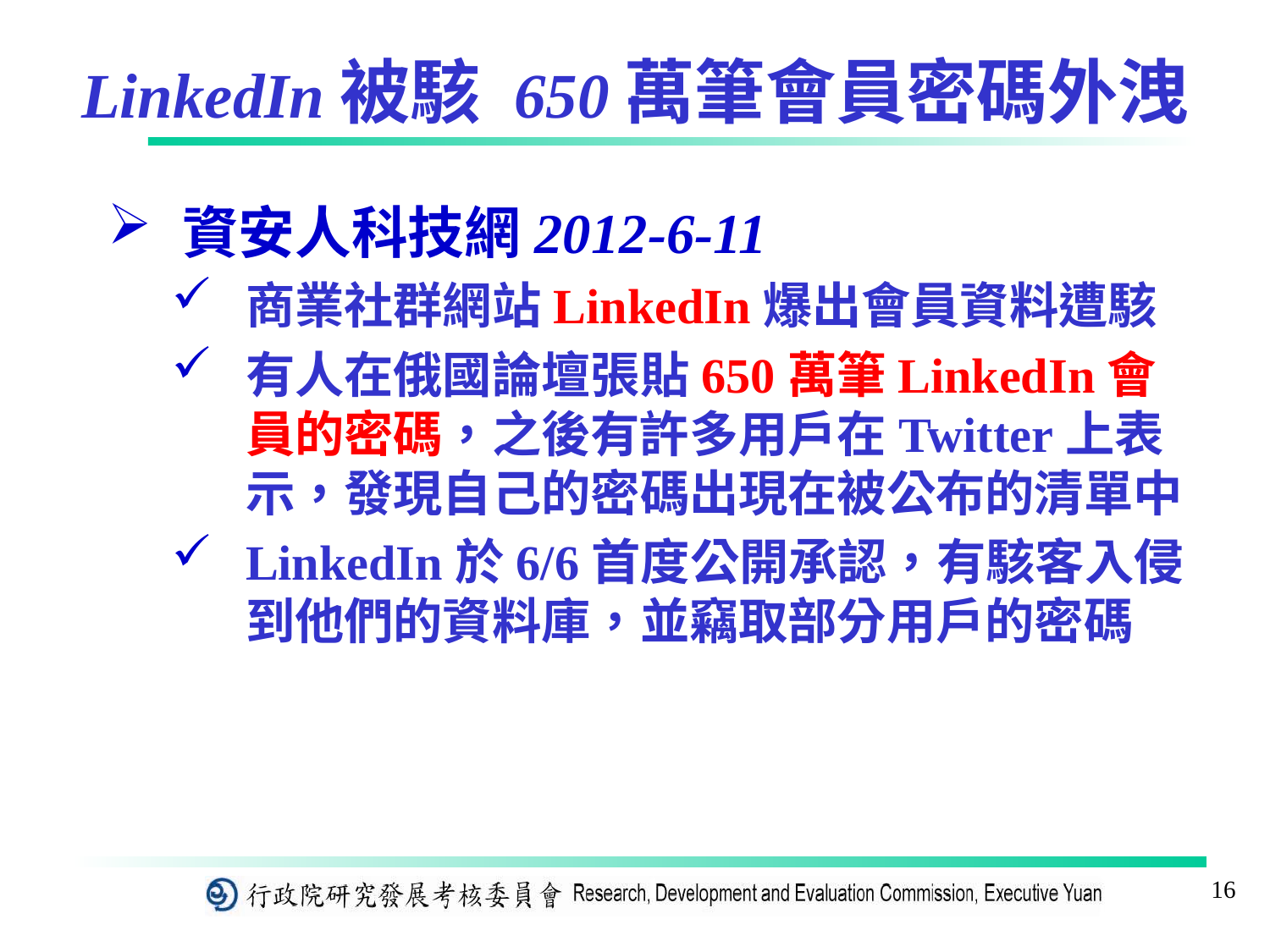

# LinkedIn被駭 650萬筆會員密碼外洩
資安人科技網2012-6-11
商業社群網站LinkedIn爆出會員資料遭駭
有人在俄國論壇張貼650萬筆LinkedIn會員的密碼，之後有許多用戶在Twitter上表示，發現自己的密碼出現在被公布的清單中
LinkedIn於6/6首度公開承認，有駭客入侵到他們的資料庫，並竊取部分用戶的密碼
16